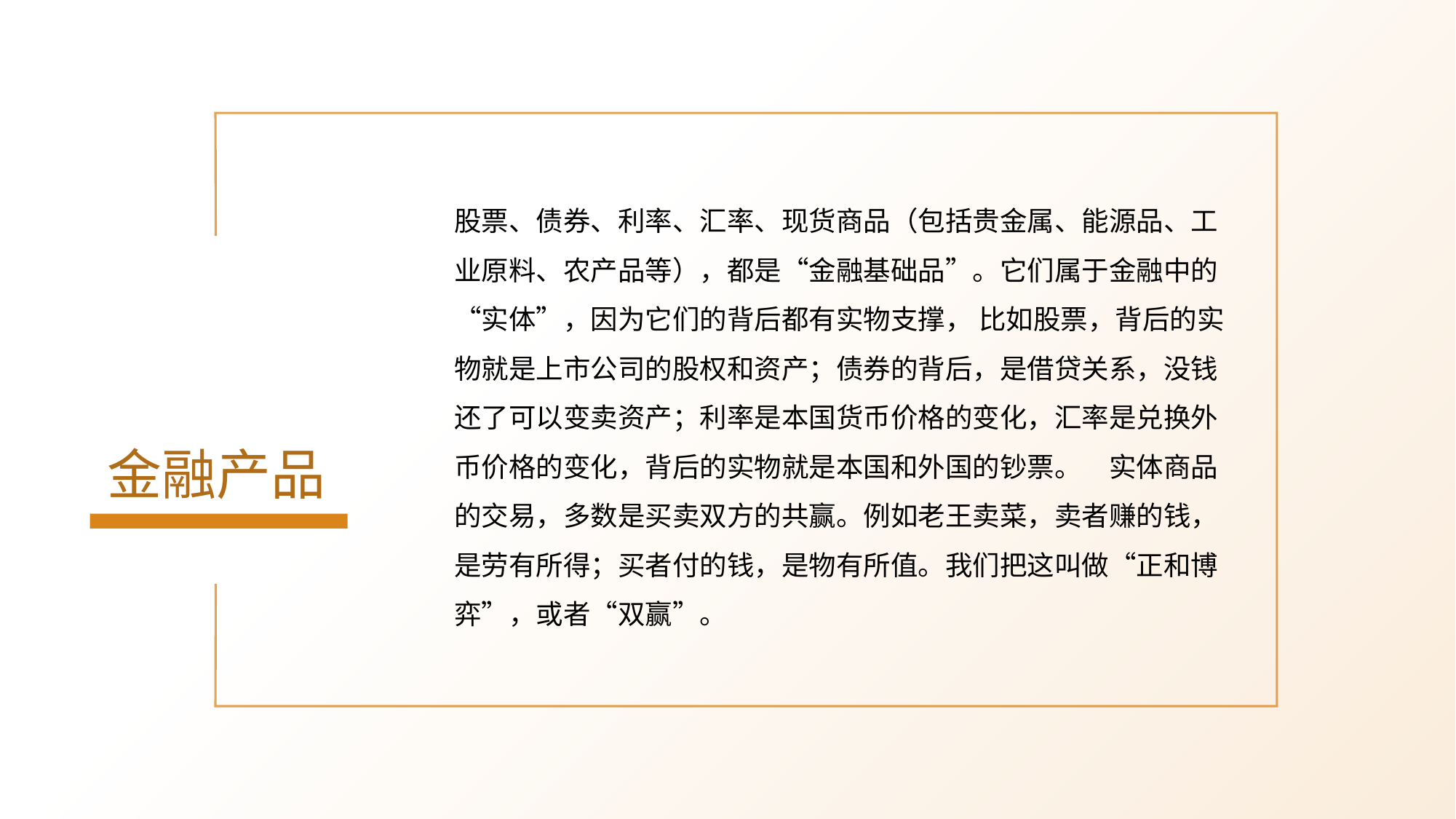

股票、债券、利率、汇率、现货商品（包括贵金属、能源品、工业原料、农产品等），都是“金融基础品”。它们属于金融中的“实体”，因为它们的背后都有实物支撑， 比如股票，背后的实物就是上市公司的股权和资产；债券的背后，是借贷关系，没钱还了可以变卖资产；利率是本国货币价格的变化，汇率是兑换外币价格的变化，背后的实物就是本国和外国的钞票。　实体商品的交易，多数是买卖双方的共赢。例如老王卖菜，卖者赚的钱，是劳有所得；买者付的钱，是物有所值。我们把这叫做“正和博弈”，或者“双赢”。
# 金融产品